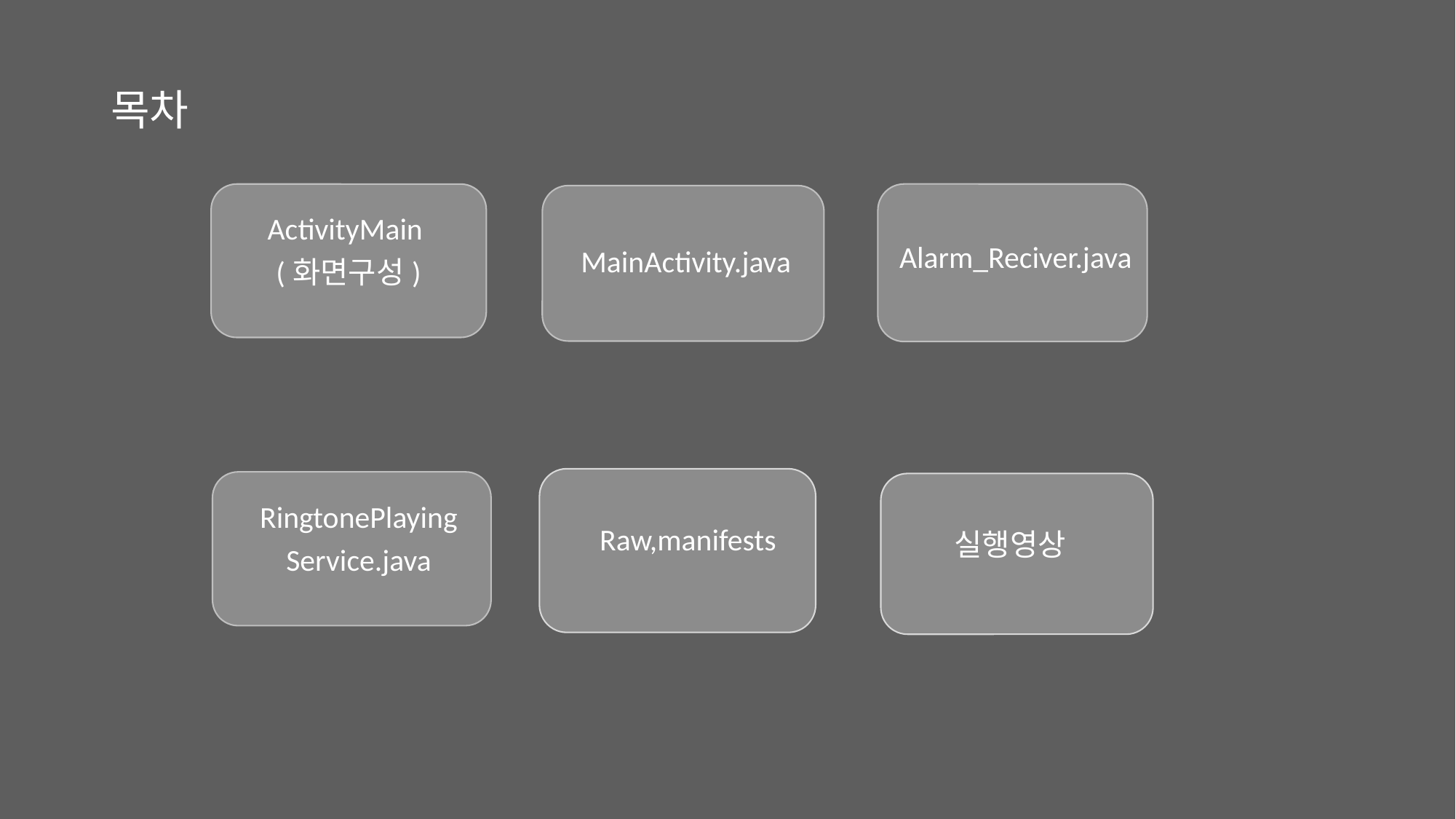

목차

ActivityMain
(화면구성)
MainActivity.java
Alarm_Reciver.java
RingtonePlaying
Service.java
Raw,manifests

실행영상